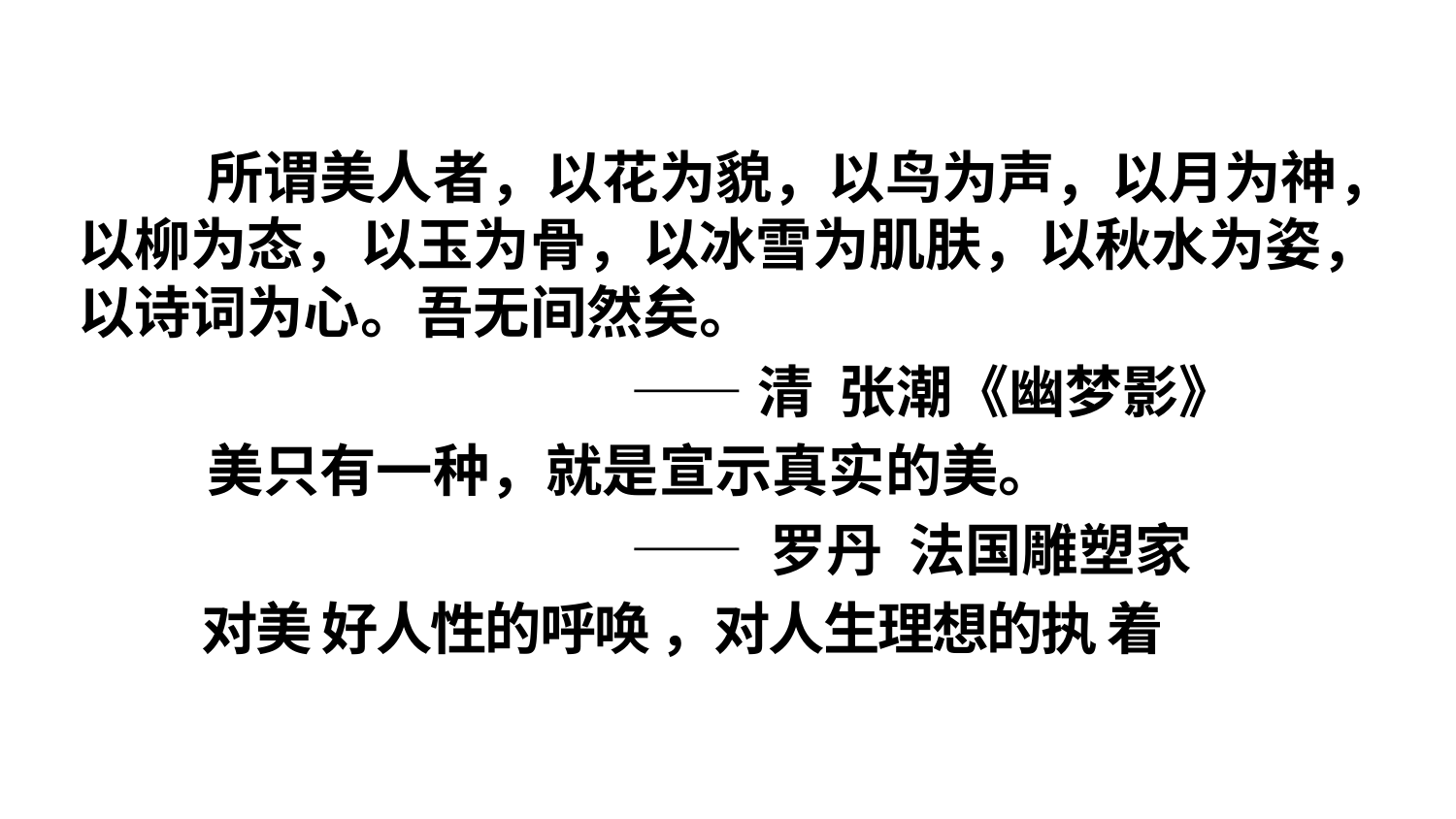

所谓美人者，以花为貌，以鸟为声，以月为神，以柳为态，以玉为骨，以冰雪为肌肤，以秋水为姿，以诗词为心。吾无间然矣。
                                           ——清  张潮《幽梦影》
         美只有一种，就是宣示真实的美。
                                           —— 罗丹  法国雕塑家
          对美 好人性的呼唤 ，对人生理想的执 着